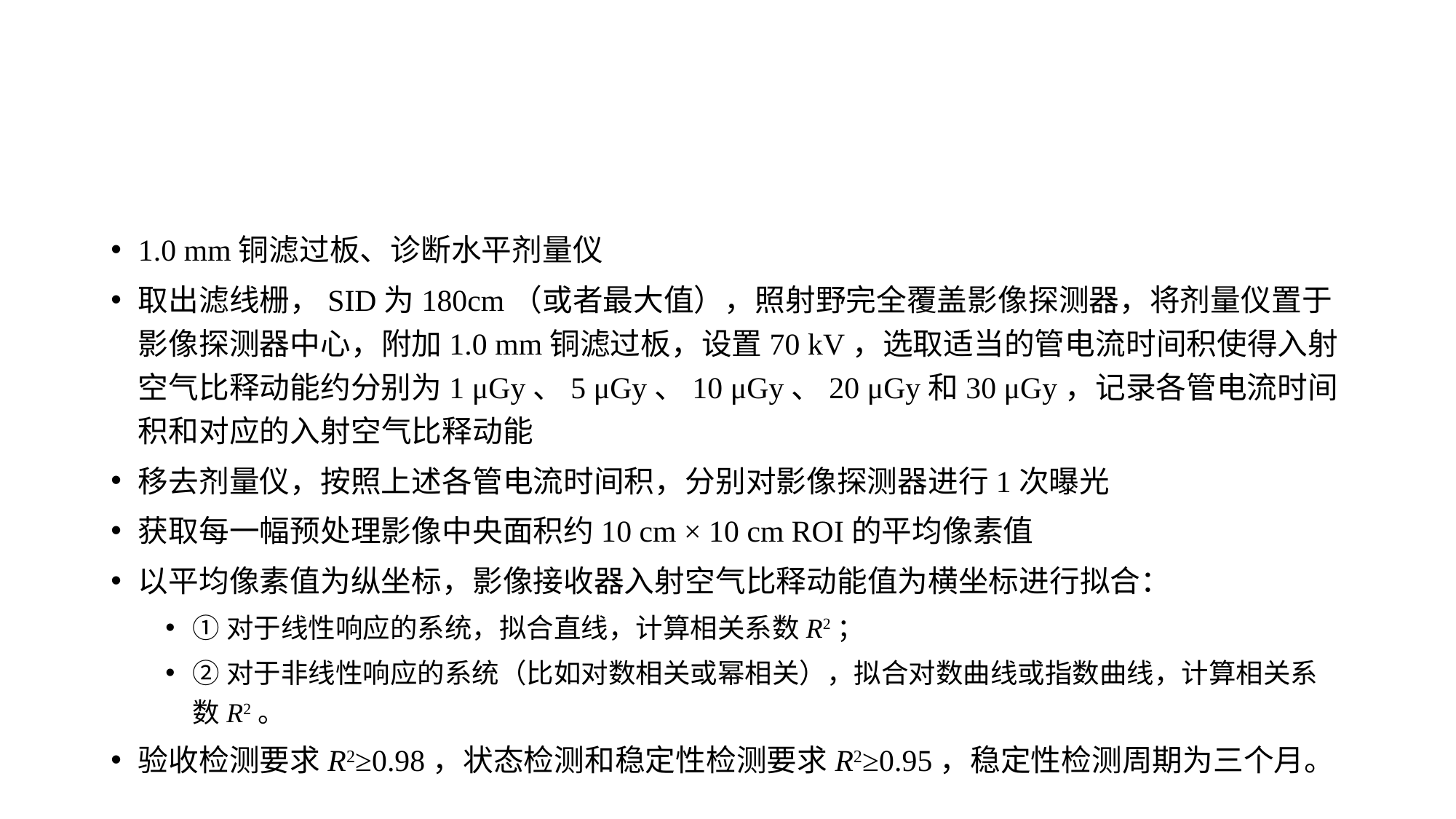

#
1.0 mm铜滤过板、诊断水平剂量仪
取出滤线栅，SID为180cm（或者最大值），照射野完全覆盖影像探测器，将剂量仪置于影像探测器中心，附加1.0 mm铜滤过板，设置70 kV，选取适当的管电流时间积使得入射空气比释动能约分别为1 μGy、5 μGy、10 μGy、20 μGy和30 μGy，记录各管电流时间积和对应的入射空气比释动能
移去剂量仪，按照上述各管电流时间积，分别对影像探测器进行1次曝光
获取每一幅预处理影像中央面积约10 cm × 10 cm ROI的平均像素值
以平均像素值为纵坐标，影像接收器入射空气比释动能值为横坐标进行拟合：
①对于线性响应的系统，拟合直线，计算相关系数R2；
②对于非线性响应的系统（比如对数相关或幂相关），拟合对数曲线或指数曲线，计算相关系数R2。
验收检测要求R2≥0.98，状态检测和稳定性检测要求R2≥0.95，稳定性检测周期为三个月。